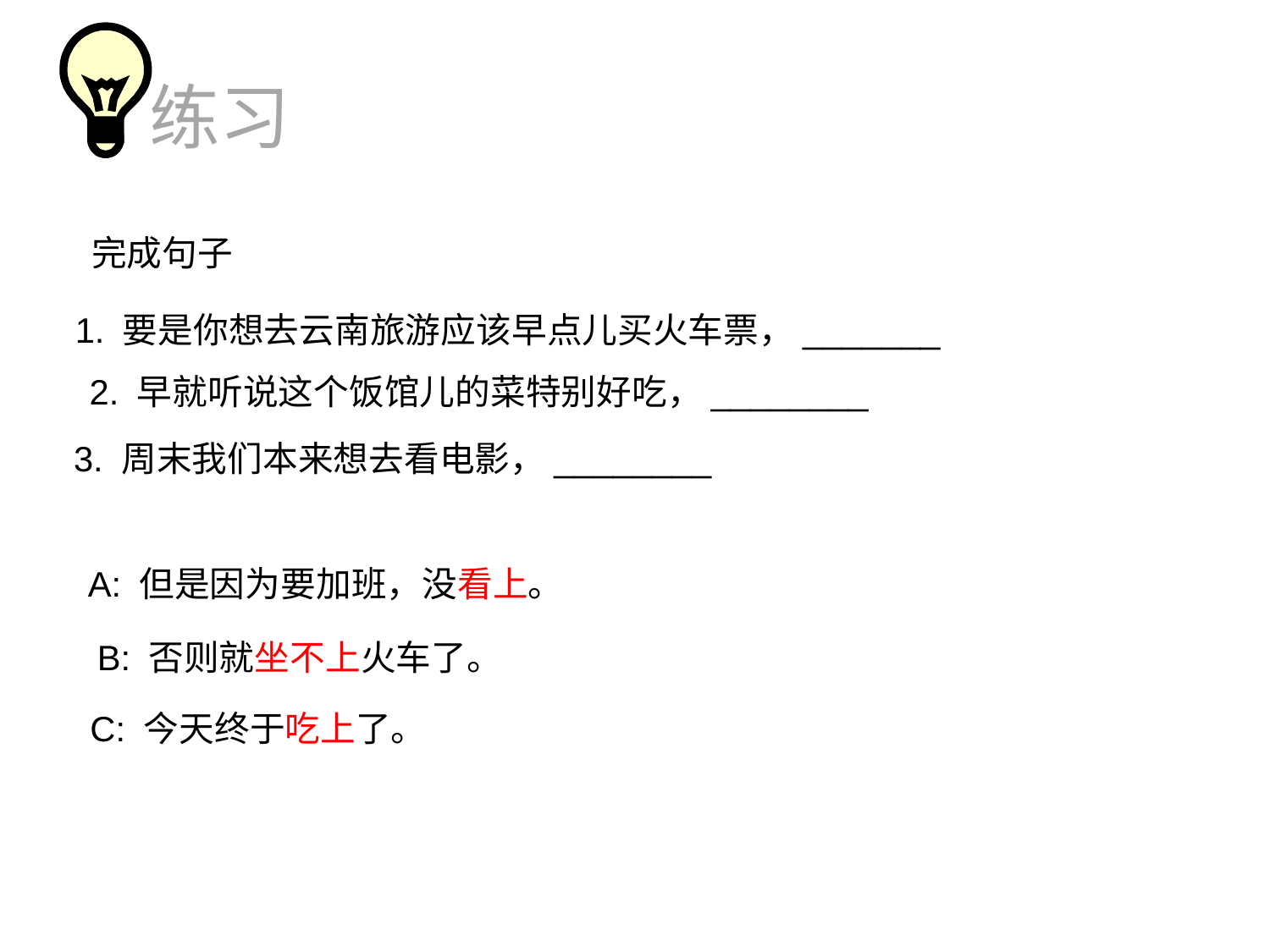

练习
完成句子
1. 要是你想去云南旅游应该早点儿买火车票，_______
2. 早就听说这个饭馆儿的菜特别好吃，________
3. 周末我们本来想去看电影，________
A: 但是因为要加班，没看上。
B: 否则就坐不上火车了。
C: 今天终于吃上了。